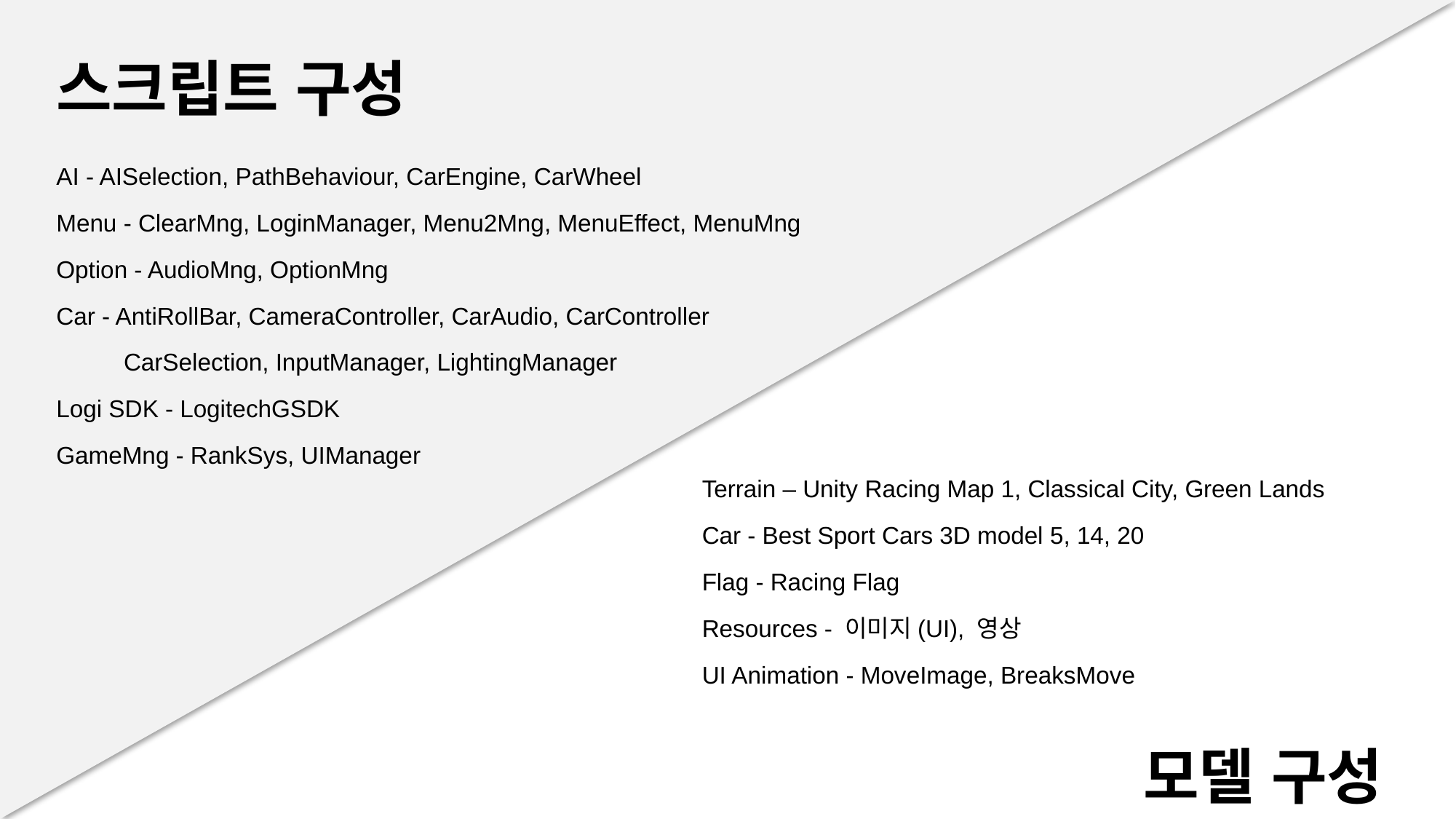

스크립트 구성
AI - AISelection, PathBehaviour, CarEngine, CarWheel
Menu - ClearMng, LoginManager, Menu2Mng, MenuEffect, MenuMng
Option - AudioMng, OptionMng
Car - AntiRollBar, CameraController, CarAudio, CarController
          CarSelection, InputManager, LightingManager
Logi SDK - LogitechGSDK
GameMng - RankSys, UIManager
Terrain – Unity Racing Map 1, Classical City, Green Lands
Car - Best Sport Cars 3D model 5, 14, 20
Flag - Racing Flag
Resources - 이미지(UI), 영상
UI Animation - MoveImage, BreaksMove
모델 구성